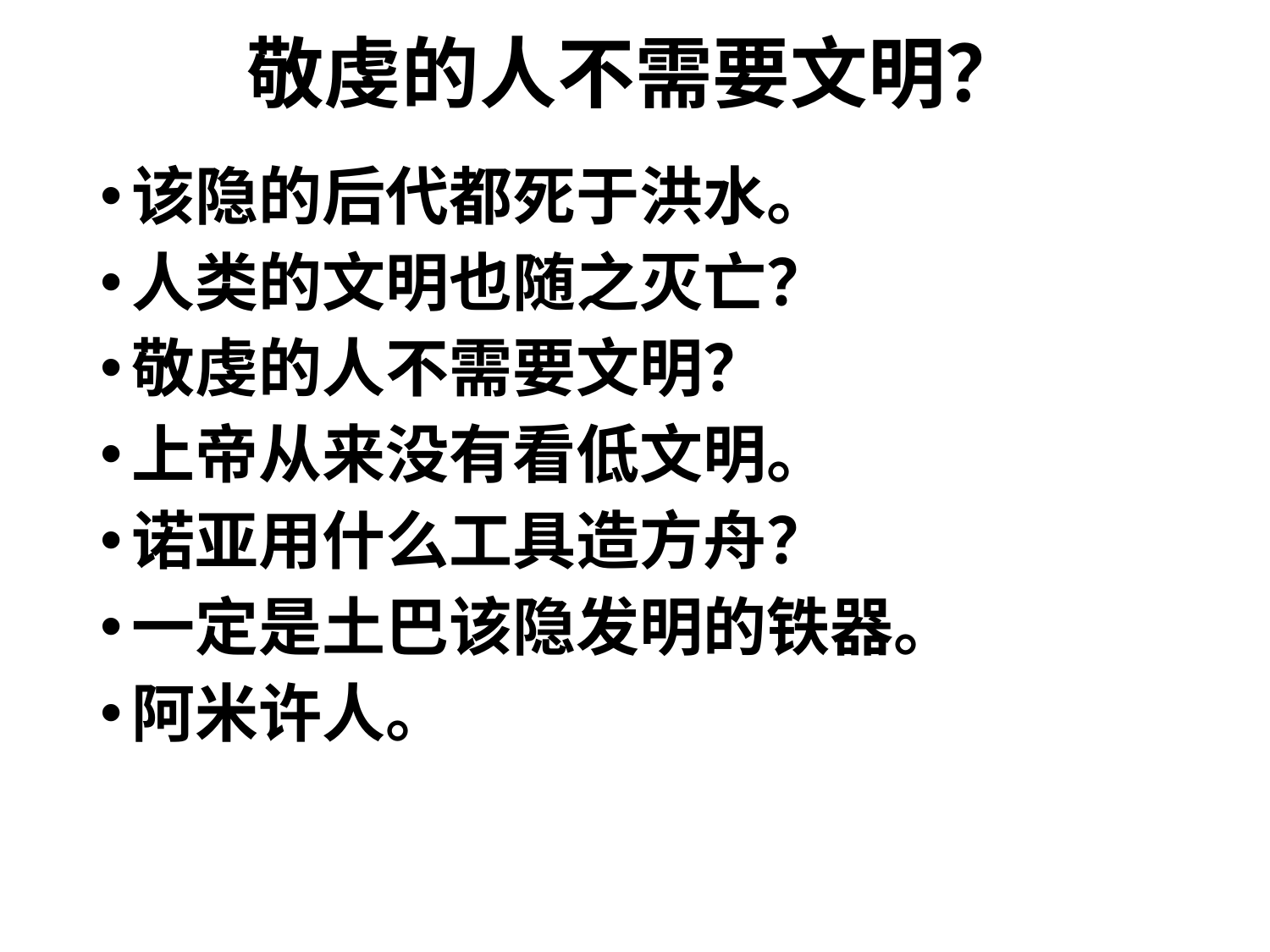

# 敬虔的人不需要文明？
该隐的后代都死于洪水。
人类的文明也随之灭亡？
敬虔的人不需要文明？
上帝从来没有看低文明。
诺亚用什么工具造方舟？
一定是土巴该隐发明的铁器。
阿米许人。